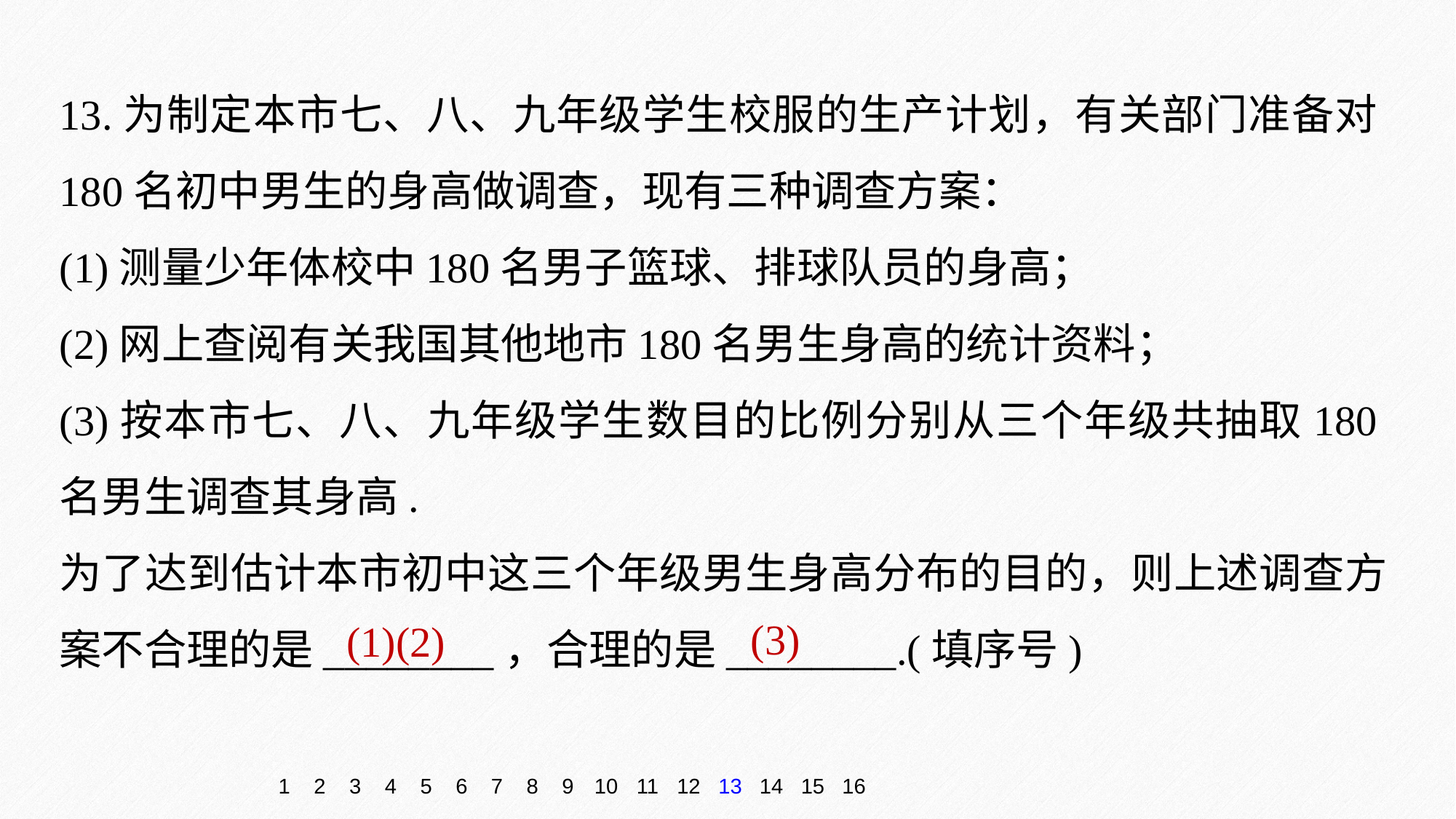

13.为制定本市七、八、九年级学生校服的生产计划，有关部门准备对180名初中男生的身高做调查，现有三种调查方案：
(1)测量少年体校中180名男子篮球、排球队员的身高；
(2)网上查阅有关我国其他地市180名男生身高的统计资料；
(3)按本市七、八、九年级学生数目的比例分别从三个年级共抽取180名男生调查其身高.
为了达到估计本市初中这三个年级男生身高分布的目的，则上述调查方案不合理的是________，合理的是________.(填序号)
(3)
(1)(2)
1
2
3
4
5
6
7
8
9
10
11
12
13
14
15
16